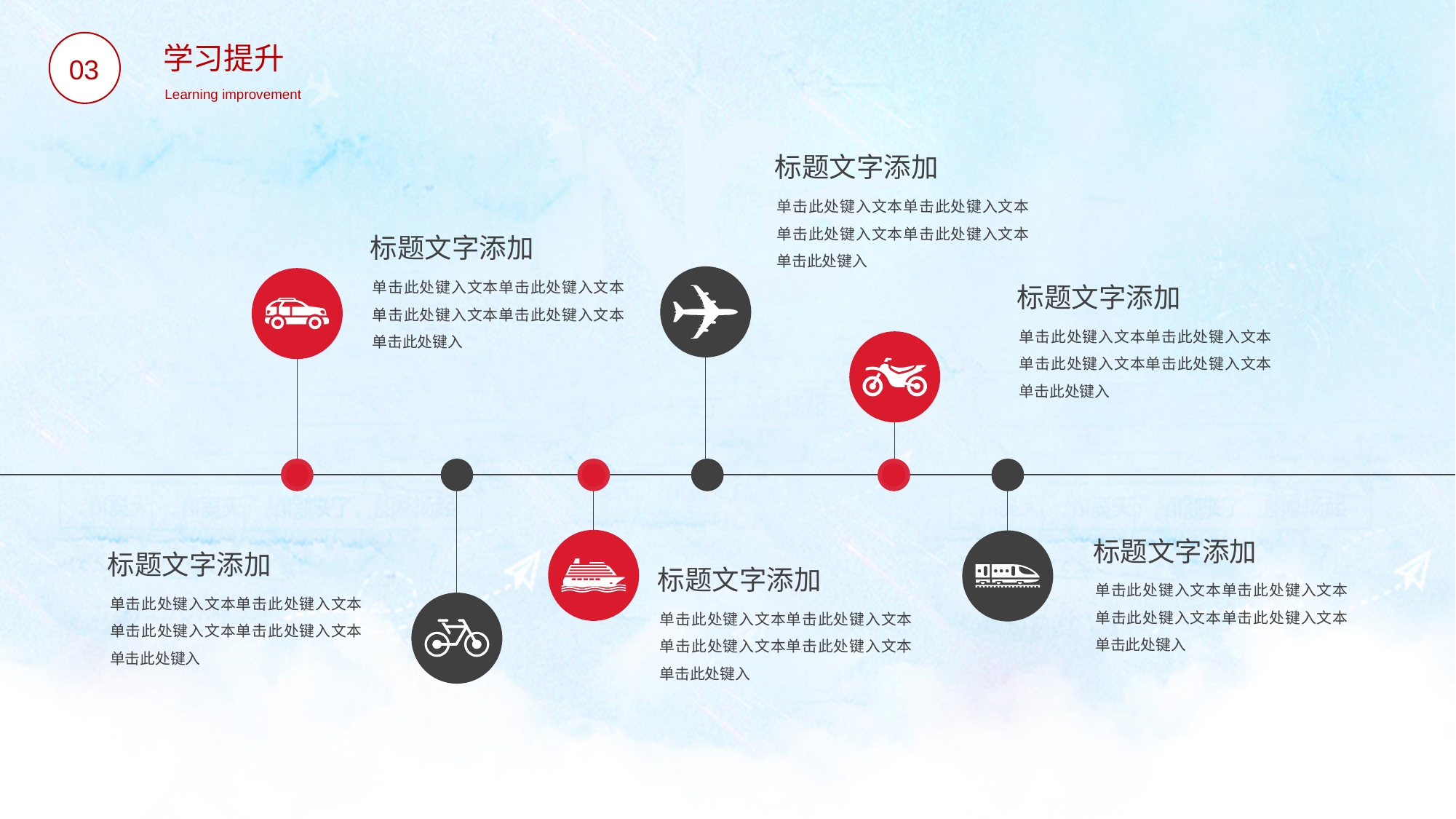

BY YUSHEN

学习提升
03
Learning improvement
标题文字添加
单击此处键入文本单击此处键入文本单击此处键入文本单击此处键入文本单击此处键入

标题文字添加
单击此处键入文本单击此处键入文本单击此处键入文本单击此处键入文本单击此处键入

标题文字添加
单击此处键入文本单击此处键入文本单击此处键入文本单击此处键入文本单击此处键入

标题文字添加
单击此处键入文本单击此处键入文本单击此处键入文本单击此处键入文本单击此处键入

标题文字添加
单击此处键入文本单击此处键入文本单击此处键入文本单击此处键入文本单击此处键入

标题文字添加
单击此处键入文本单击此处键入文本单击此处键入文本单击此处键入文本单击此处键入